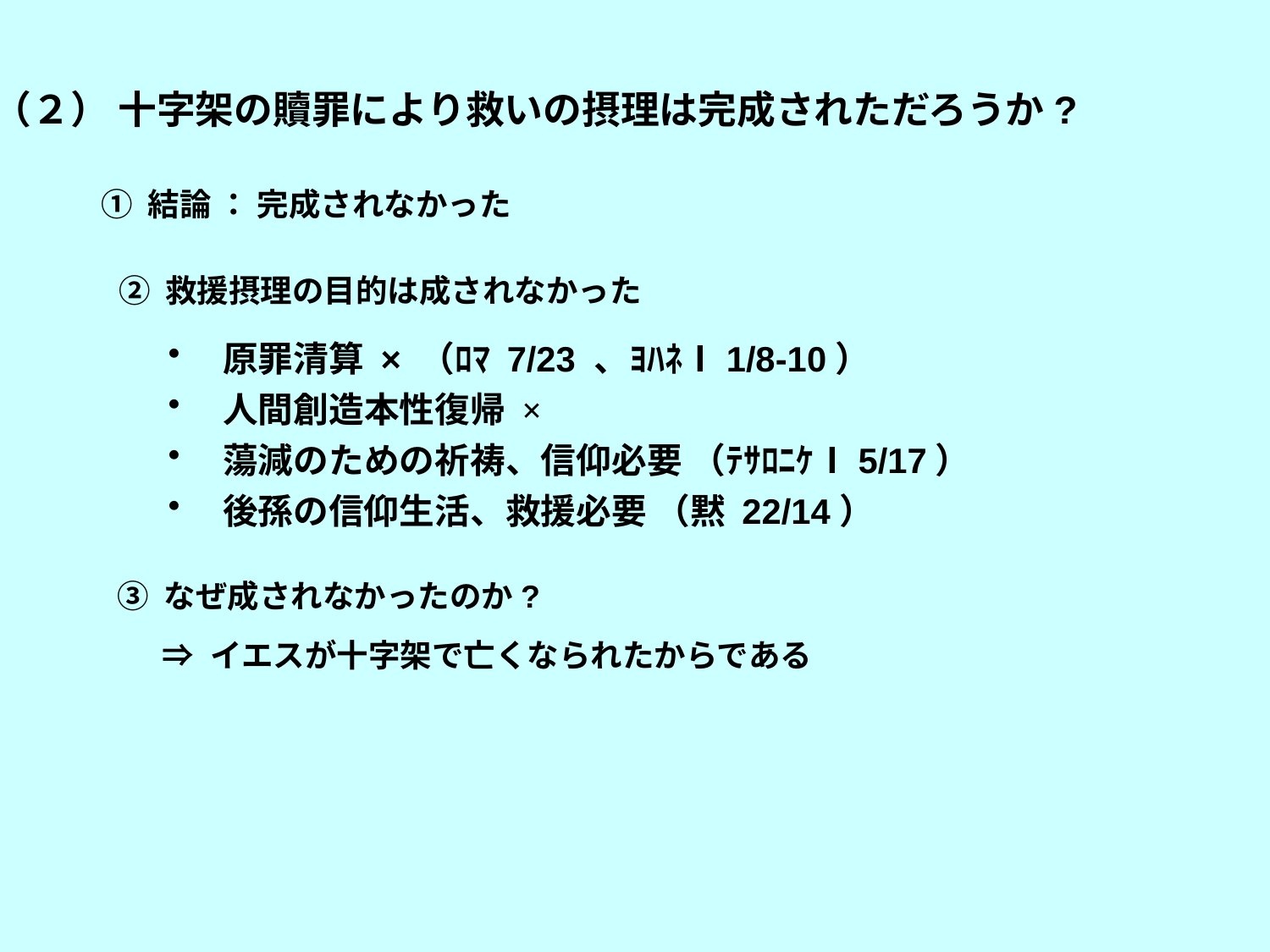

（２） 十字架の贖罪により救いの摂理は完成されただろうか?
① 結論 ： 完成されなかった
② 救援摂理の目的は成されなかった
  原罪清算 × （ﾛﾏ 7/23 、ﾖﾊﾈⅠ1/8-10）
  人間創造本性復帰 ×
  蕩減のための祈祷、信仰必要 （ﾃｻﾛﾆｹⅠ5/17）
  後孫の信仰生活、救援必要 （黙 22/14）
③ なぜ成されなかったのか?
     ⇒ イエスが十字架で亡くなられたからである